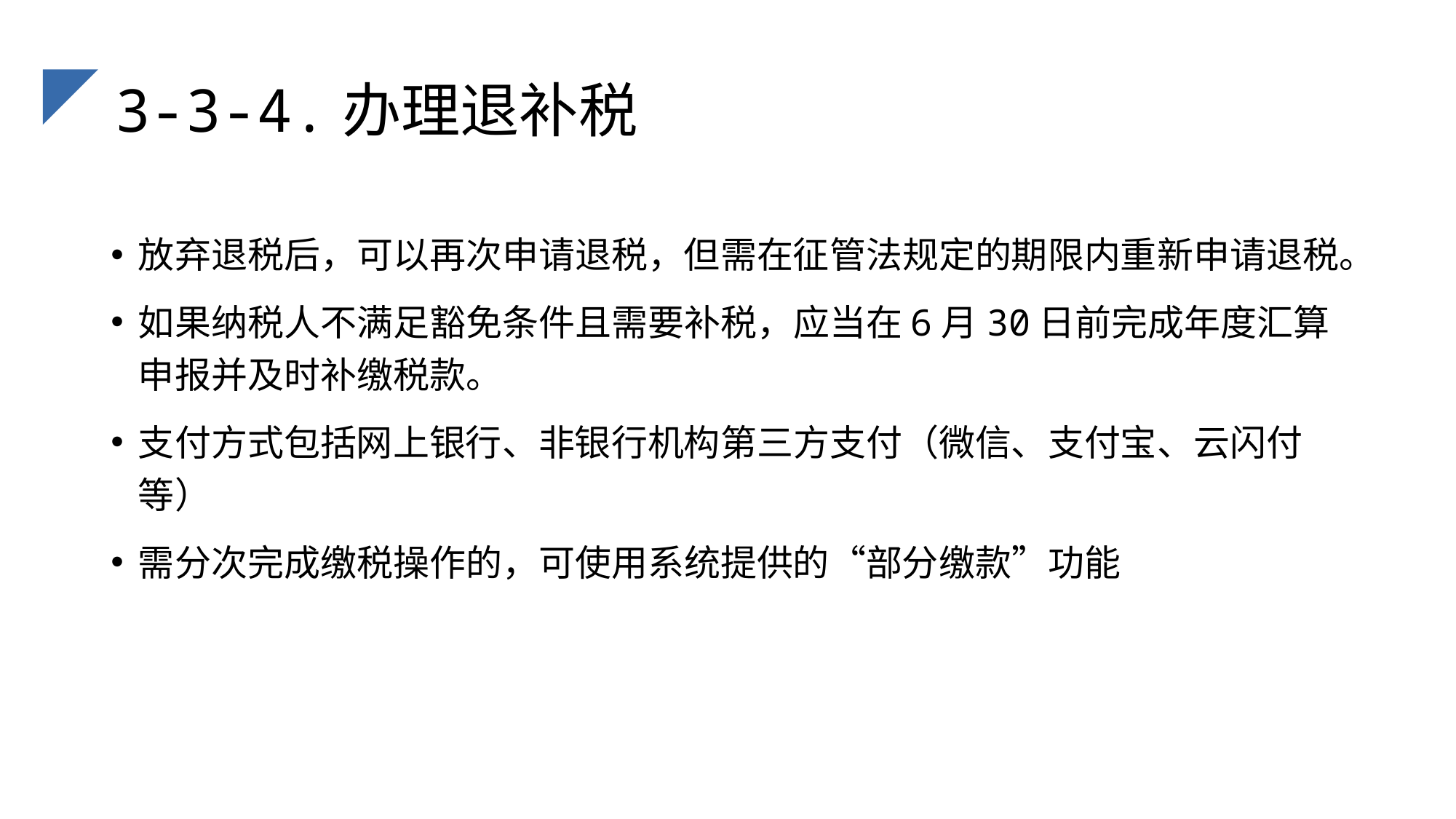

# 3-3-4.办理退补税
放弃退税后，可以再次申请退税，但需在征管法规定的期限内重新申请退税。
如果纳税人不满足豁免条件且需要补税，应当在6月30日前完成年度汇算申报并及时补缴税款。
支付方式包括网上银行、非银行机构第三方支付（微信、支付宝、云闪付等）
需分次完成缴税操作的，可使用系统提供的“部分缴款”功能